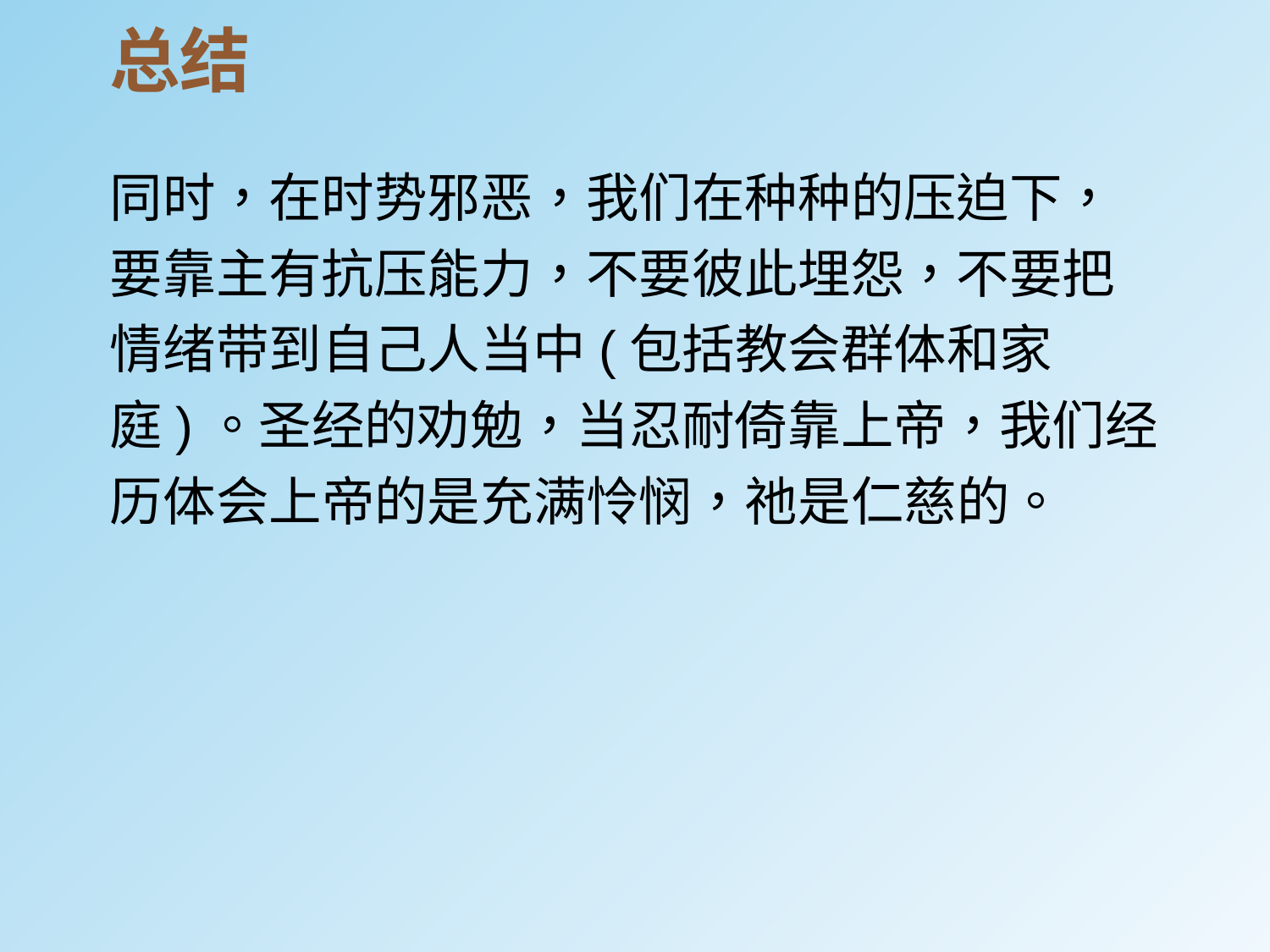

总结
同时，在时势邪恶，我们在种种的压迫下，要靠主有抗压能力，不要彼此埋怨，不要把情绪带到自己人当中(包括教会群体和家庭)。圣经的劝勉，当忍耐倚靠上帝，我们经历体会上帝的是充满怜悯，祂是仁慈的。